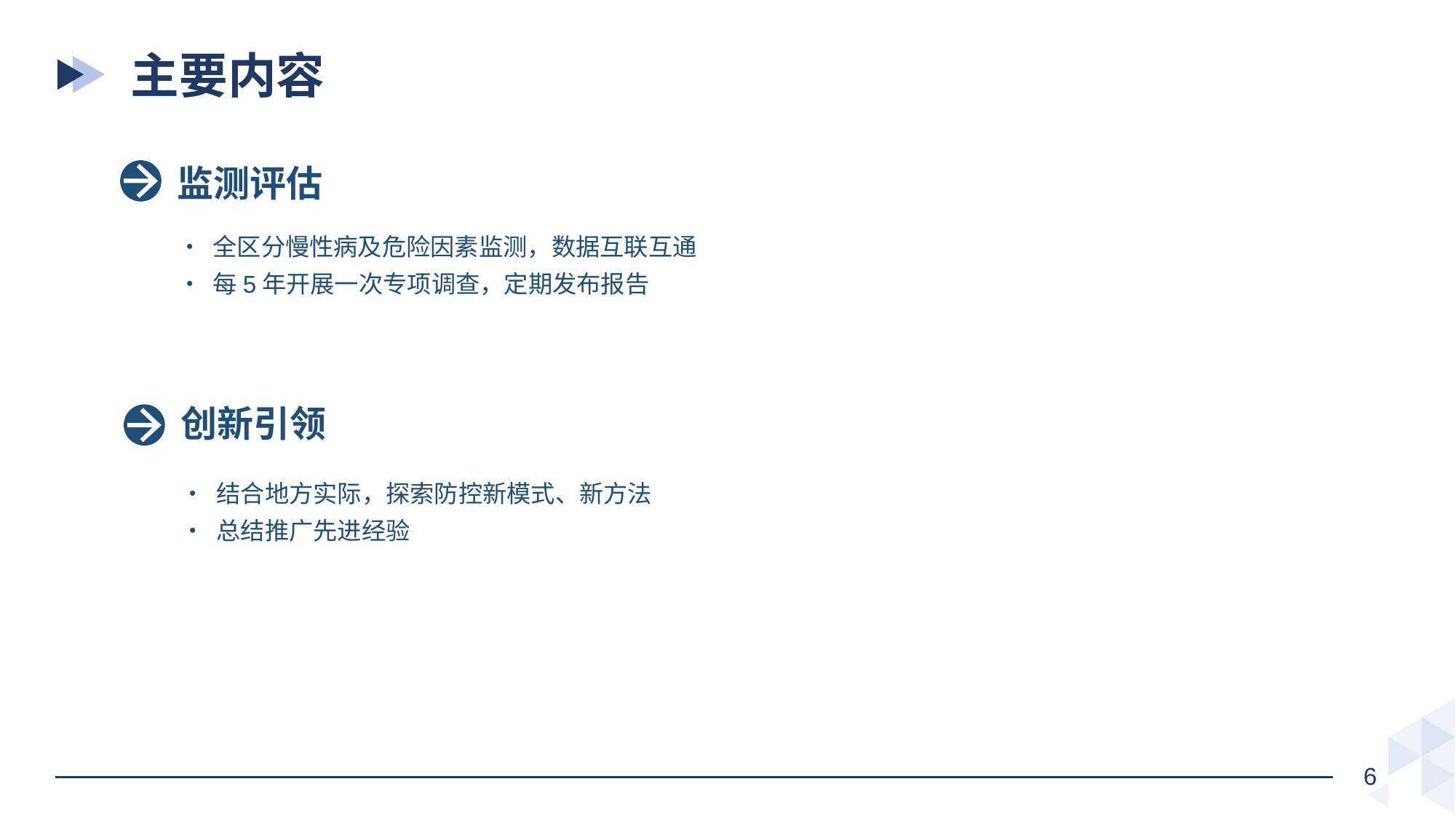

主要内容

监测评估

 • 全区分慢性病及危险因素监测，数据互联互通
 • 每5年开展一次专项调查，定期发布报告

创新引领

 • 结合地方实际，探索防控新模式、新方法
 • 总结推广先进经验